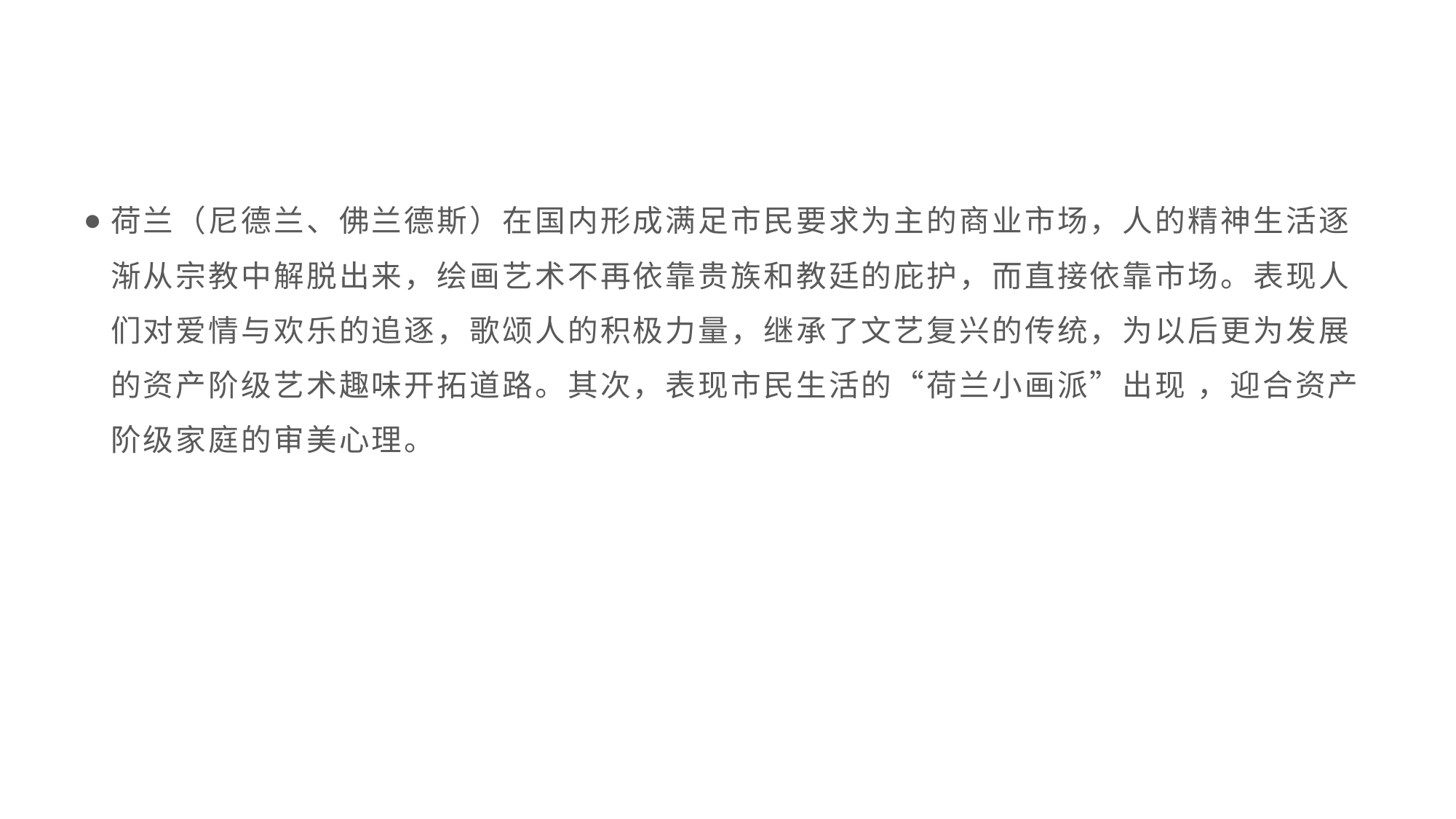

#
荷兰（尼德兰、佛兰德斯）在国内形成满足市民要求为主的商业市场，人的精神生活逐渐从宗教中解脱出来，绘画艺术不再依靠贵族和教廷的庇护，而直接依靠市场。表现人们对爱情与欢乐的追逐，歌颂人的积极力量，继承了文艺复兴的传统，为以后更为发展的资产阶级艺术趣味开拓道路。其次，表现市民生活的“荷兰小画派”出现 ，迎合资产阶级家庭的审美心理。